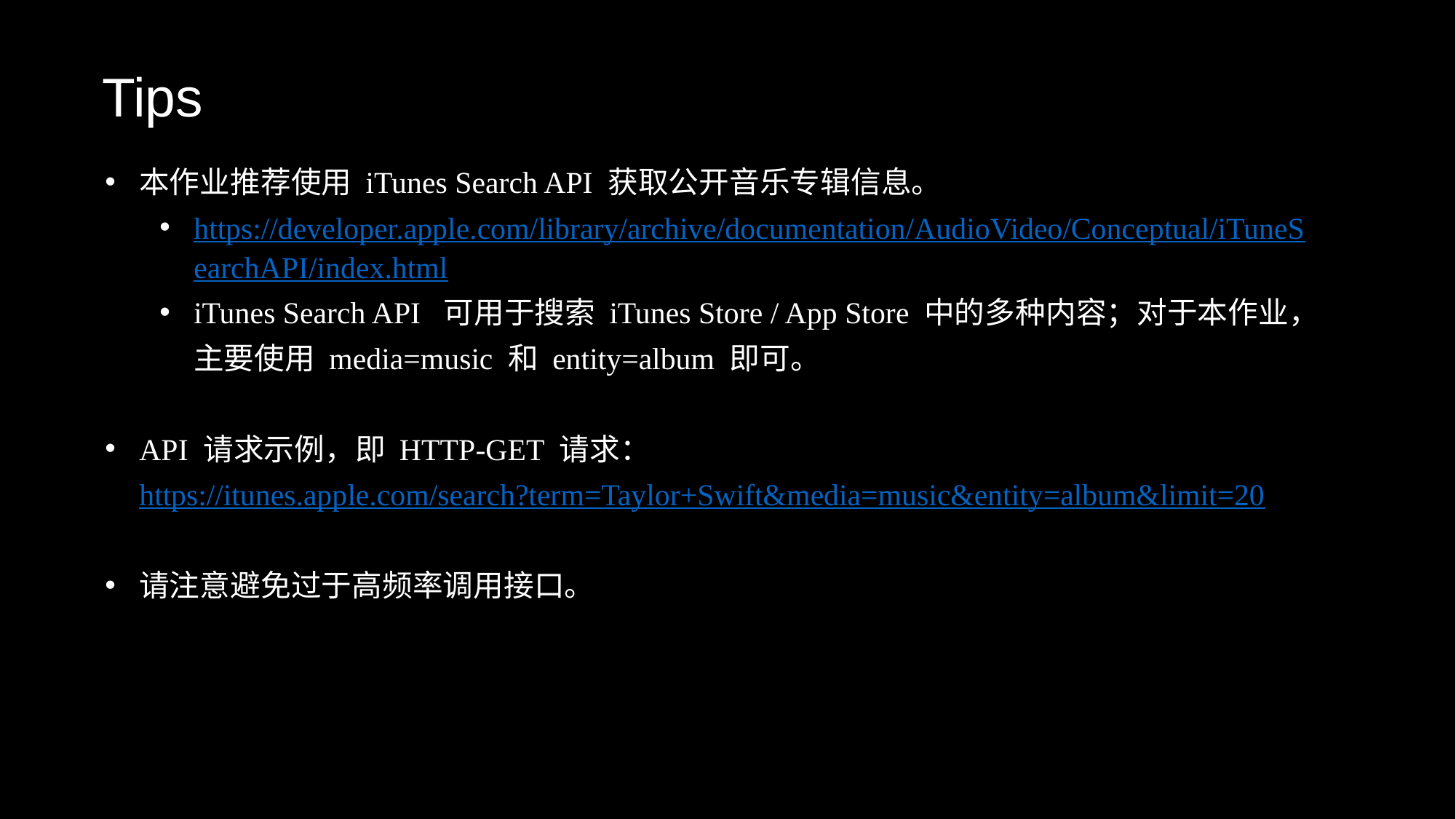

Tips
本作业推荐使用 iTunes Search API 获取公开音乐专辑信息。
https://developer.apple.com/library/archive/documentation/AudioVideo/Conceptual/iTuneSearchAPI/index.html
iTunes Search API  可用于搜索 iTunes Store / App Store 中的多种内容；对于本作业，主要使用 media=music 和 entity=album 即可。

API 请求示例，即 HTTP-GET 请求：https://itunes.apple.com/search?term=Taylor+Swift&media=music&entity=album&limit=20

请注意避免过于高频率调用接口。